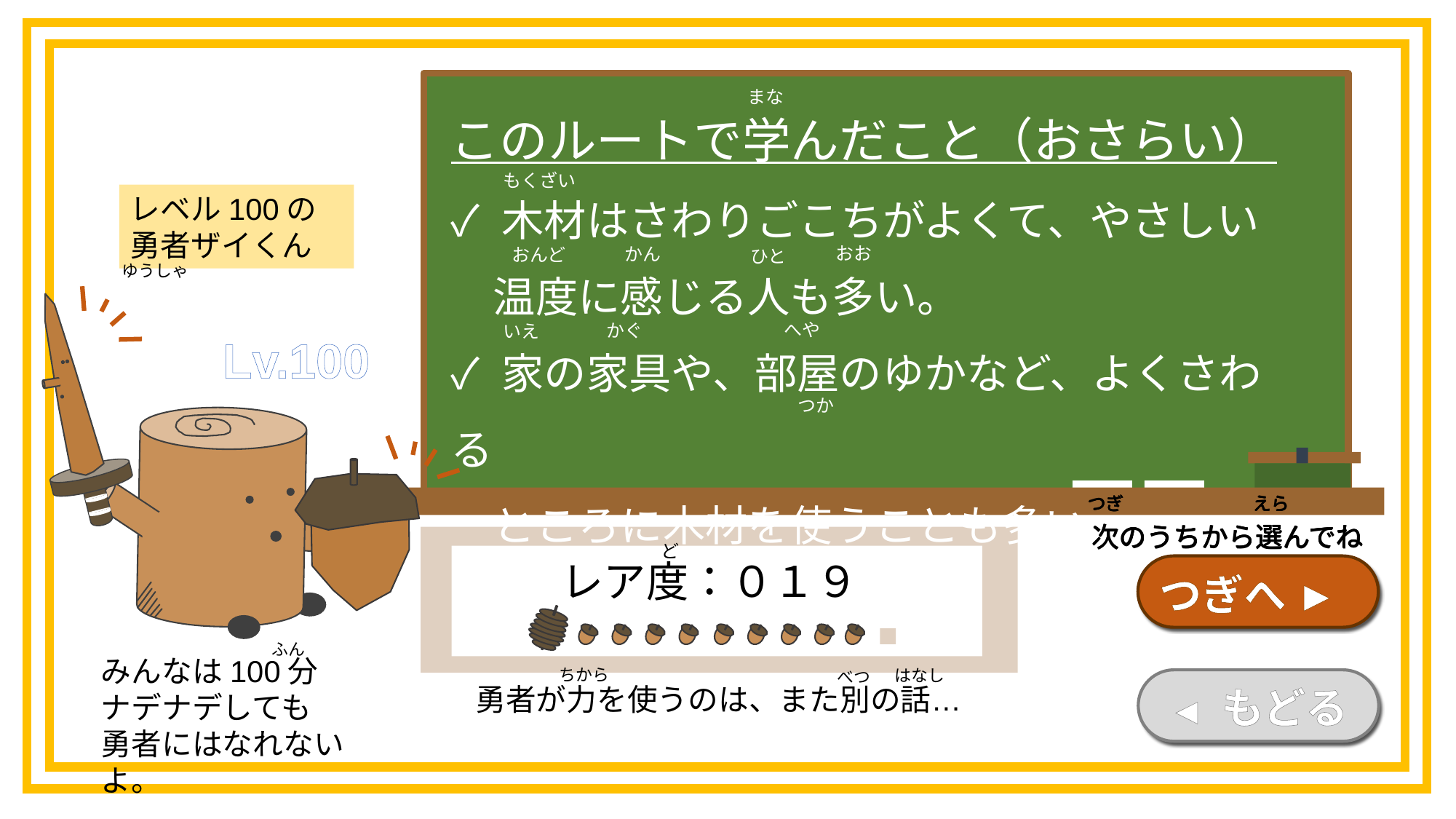

このルートで学んだこと（おさらい）
✓ 木材はさわりごこちがよくて、やさしい
　温度に感じる人も多い。
✓ 家の家具や、部屋のゆかなど、よくさわる
　ところに木材を使うことも多い。
まな
もくざい
レベル100の
勇者ザイくん
おお
かん
おんど
ひと
ゆうしゃ

Lv.100

へや
かぐ
いえ
つか
つぎ
えら
次のうちから選んでね
つぎ
えら
次のうちから選んでね
つぎ
えら
次のうちから選んでね
つぎ
えら
次のうちから選んでね

ど

レア度：０１９

つぎへ ►

ふん
みんなは100分
ナデナデしても
勇者にはなれないよ。
ちから
はなし
べつ

勇者が力を使うのは、また別の話…
◄ もどる